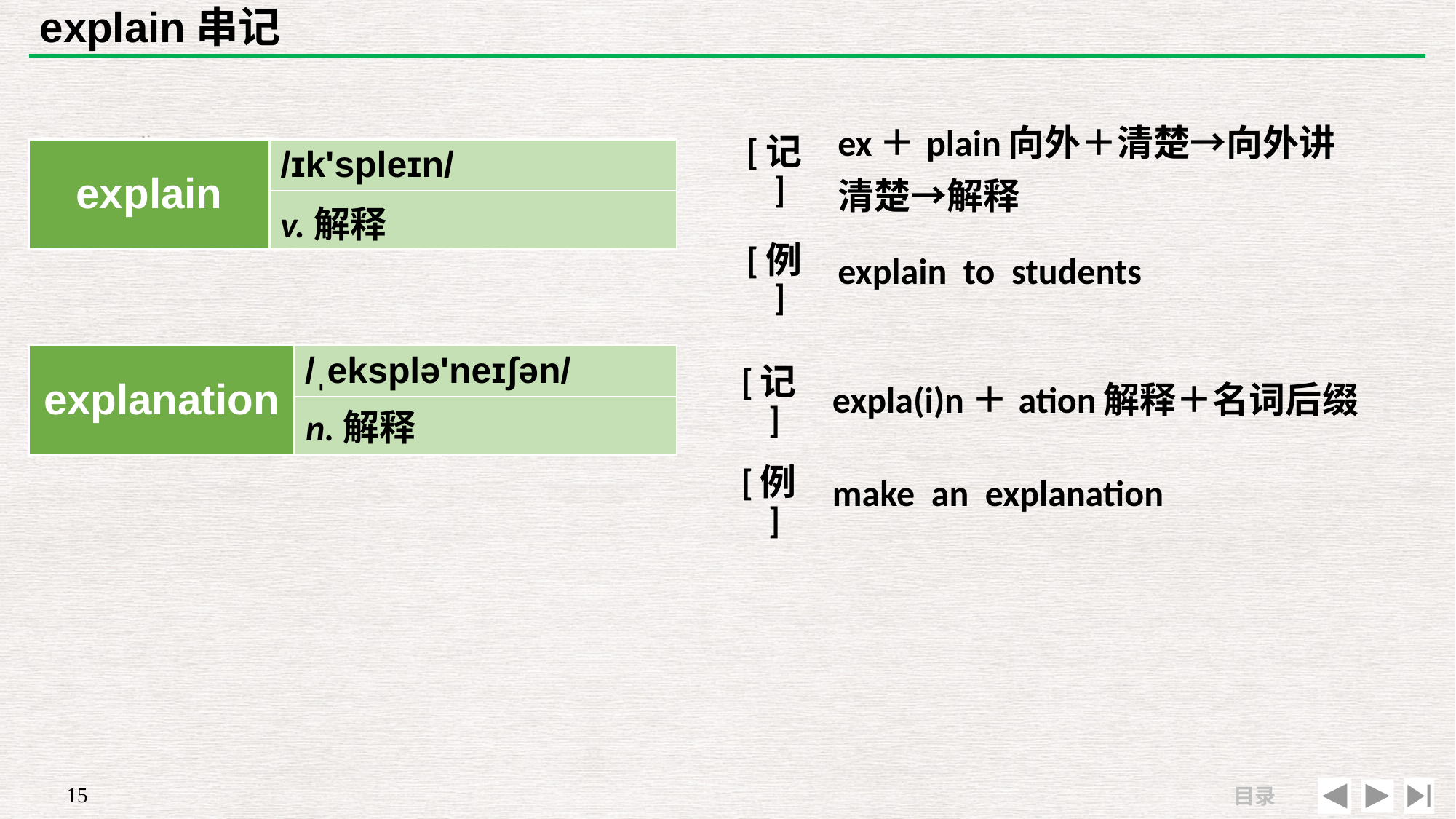

# explain串记

| [记] | ex＋plain向外＋清楚→向外讲 清楚→解释 |
| --- | --- |
| [例] | explain to students |
| explain | /ɪk'spleɪn/ |
| --- | --- |
|  |  |
v.解释
| explanation | /ˌeksplə'neɪʃən/ |
| --- | --- |
|  |  |
| [记] | expla(i)n＋ation解释＋名词后缀 |
| --- | --- |
| [例] | make an explanation |
n.解释